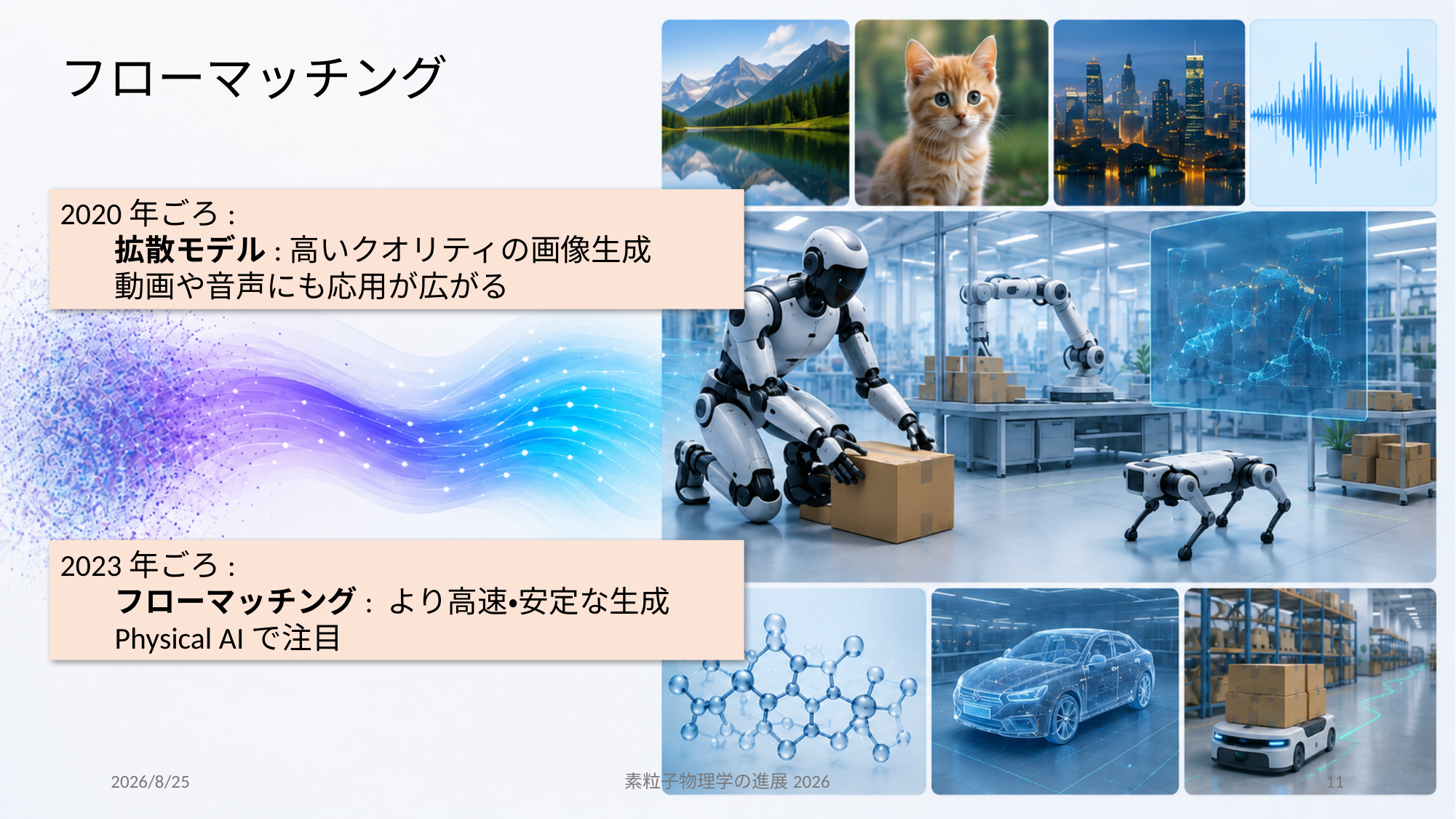

フローマッチング
2020年ごろ:
拡散モデル:高いクオリティの画像生成
動画や音声にも応用が広がる

2023年ごろ:
フローマッチング: より高速・安定な生成
Physical AIで注目
2026/8/25
素粒子物理学の進展2026
11